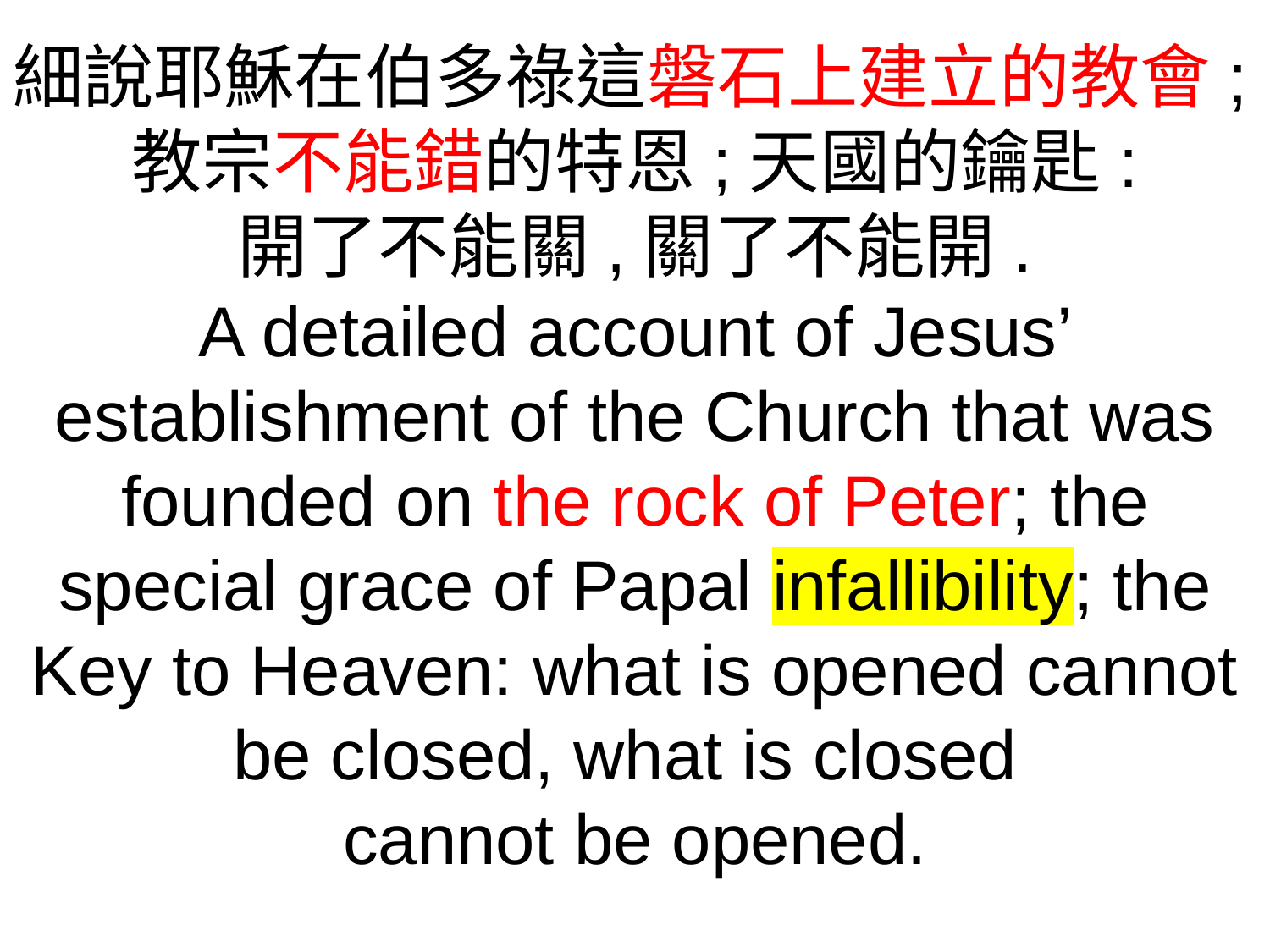

細說耶穌在伯多祿這磐石上建立的教會;教宗不能錯的特恩;天國的鑰匙:
開了不能關,關了不能開.
A detailed account of Jesus’ establishment of the Church that was founded on the rock of Peter; the special grace of Papal infallibility; the Key to Heaven: what is opened cannot be closed, what is closed
cannot be opened.